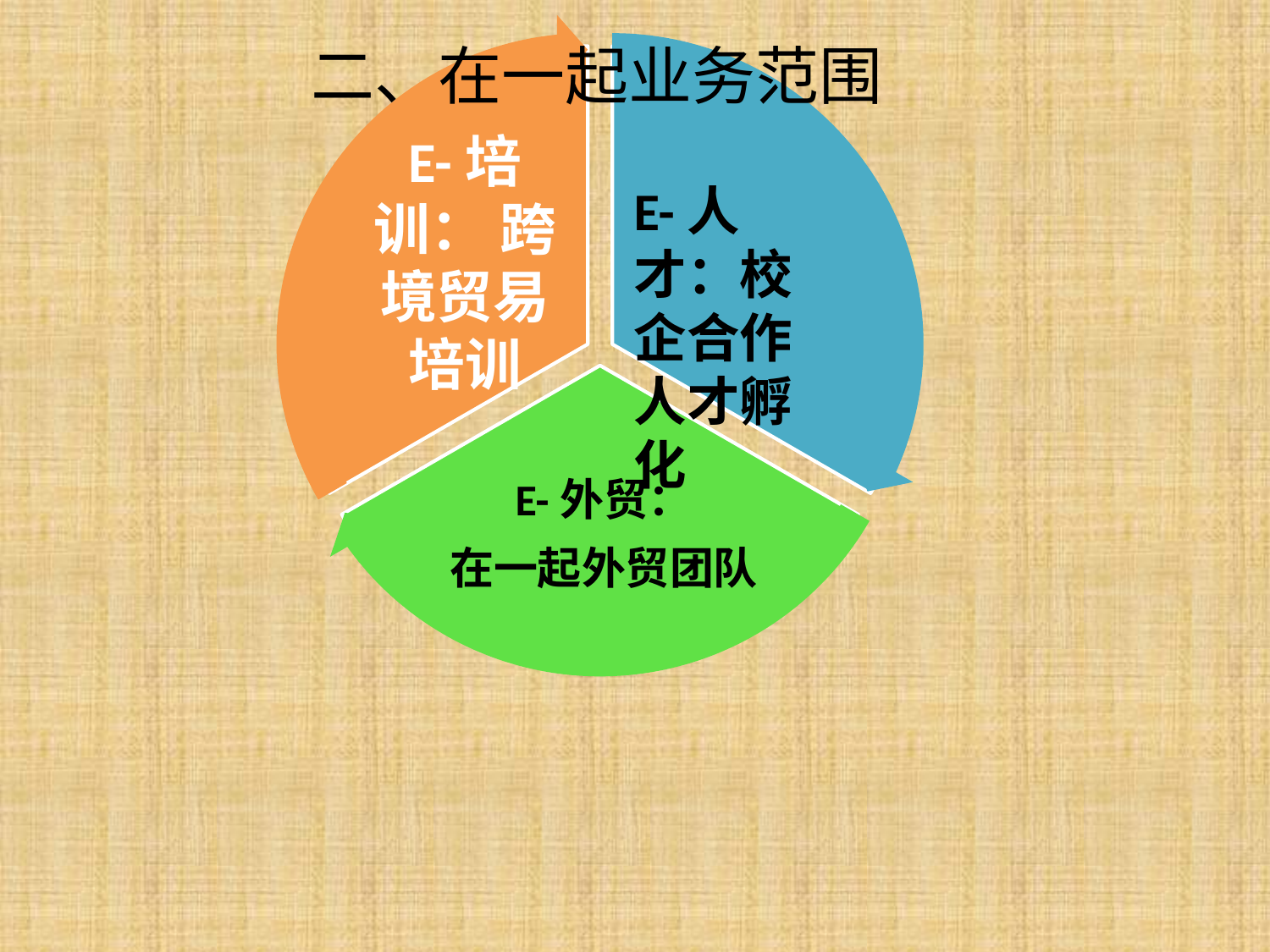

# 二、在一起业务范围
E-人才：校企合作人才孵化

E-外贸：
在一起外贸团队
E-培训： 跨境贸易培训